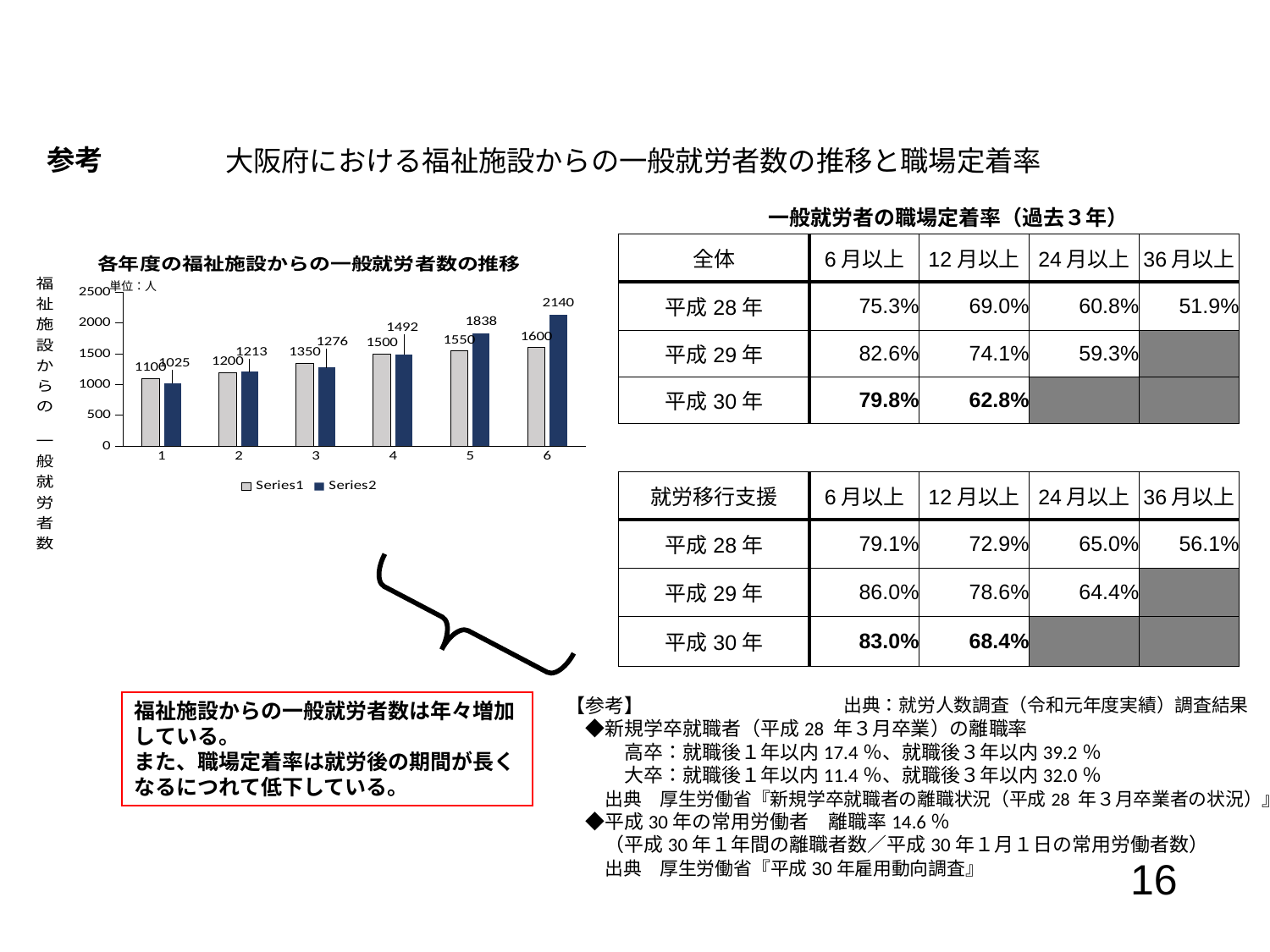

参考
大阪府における福祉施設からの一般就労者数の推移と職場定着率
一般就労者の職場定着率（過去３年）
| 全体 | 6月以上 | 12月以上 | 24月以上 | 36月以上 |
| --- | --- | --- | --- | --- |
| 平成28年 | 75.3% | 69.0% | 60.8% | 51.9% |
| 平成29年 | 82.6% | 74.1% | 59.3% |  |
| 平成30年 | 79.8% | 62.8% |  |  |
|  |  |  |  |  |
| 就労移行支援 | 6月以上 | 12月以上 | 24月以上 | 36月以上 |
| 平成28年 | 79.1% | 72.9% | 65.0% | 56.1% |
| 平成29年 | 86.0% | 78.6% | 64.4% |  |
| 平成30年 | 83.0% | 68.4% |  |  |

### Chart: 各年度の福祉施設からの一般就労者数の推移

| Category |  |  |
|---|---|---|
単位：人

　　　【参考】
　　　　◆新規学卒就職者（平成28 年３月卒業）の離職率
　　　　　　高卒：就職後１年以内17.4％、就職後３年以内39.2％
　　　　　　大卒：就職後１年以内11.4％、就職後３年以内32.0％
　　　　　出典　厚生労働省『新規学卒就職者の離職状況（平成28 年３月卒業者の状況）』
　　　　◆平成30年の常用労働者　離職率14.6％
　　　　　（平成30年１年間の離職者数／平成30年１月１日の常用労働者数）
　　　　　出典　厚生労働省『平成30年雇用動向調査』
出典：就労人数調査（令和元年度実績）調査結果
福祉施設からの一般就労者数は年々増加している。
また、職場定着率は就労後の期間が長くなるにつれて低下している。
16